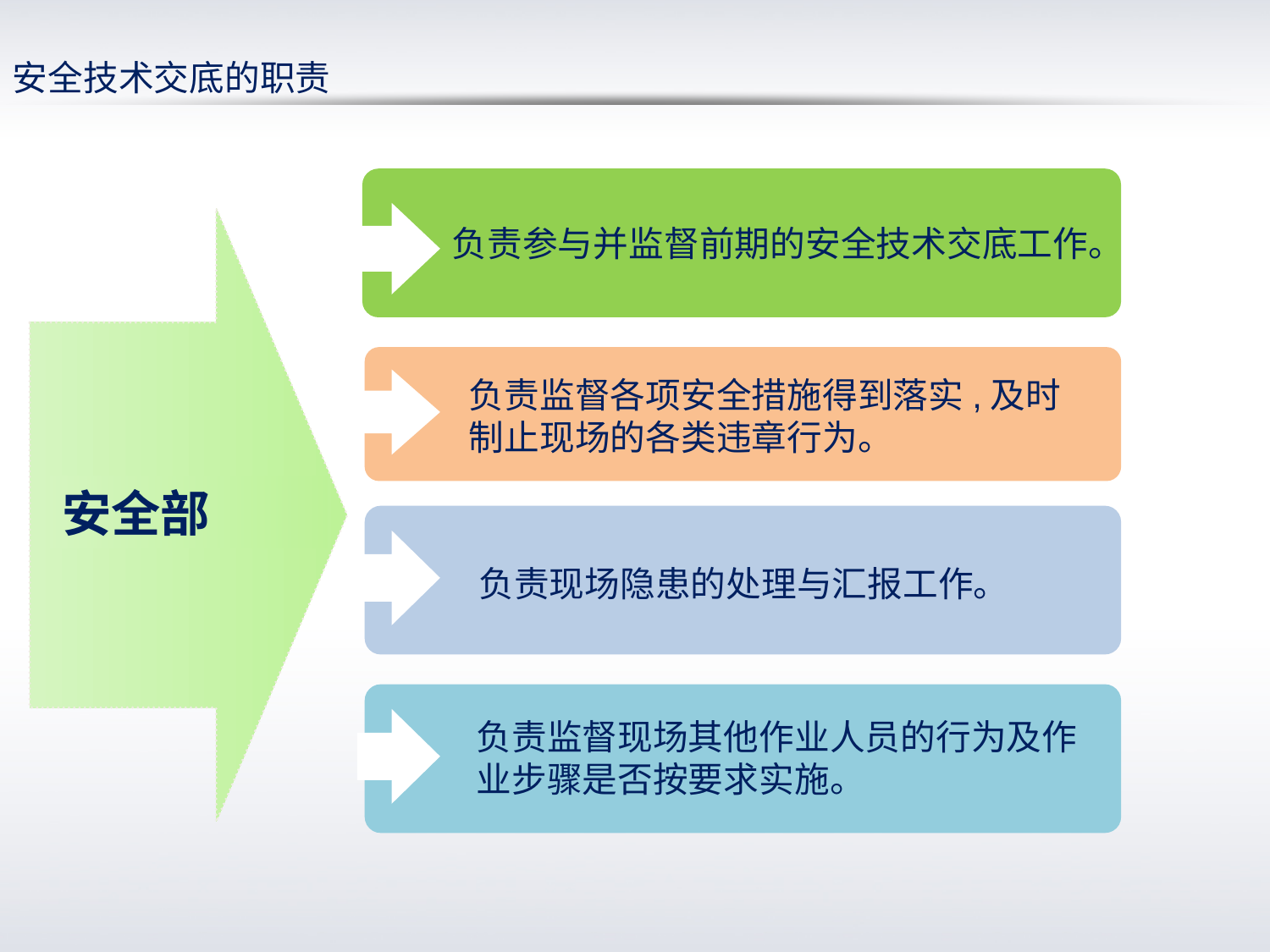

安全技术交底的职责
         负责参与并监督前期的安全技术交底工作。

安全部

负责监督各项安全措施得到落实,及时制止现场的各类违章行为。

负责现场隐患的处理与汇报工作。

负责监督现场其他作业人员的行为及作业步骤是否按要求实施。
12